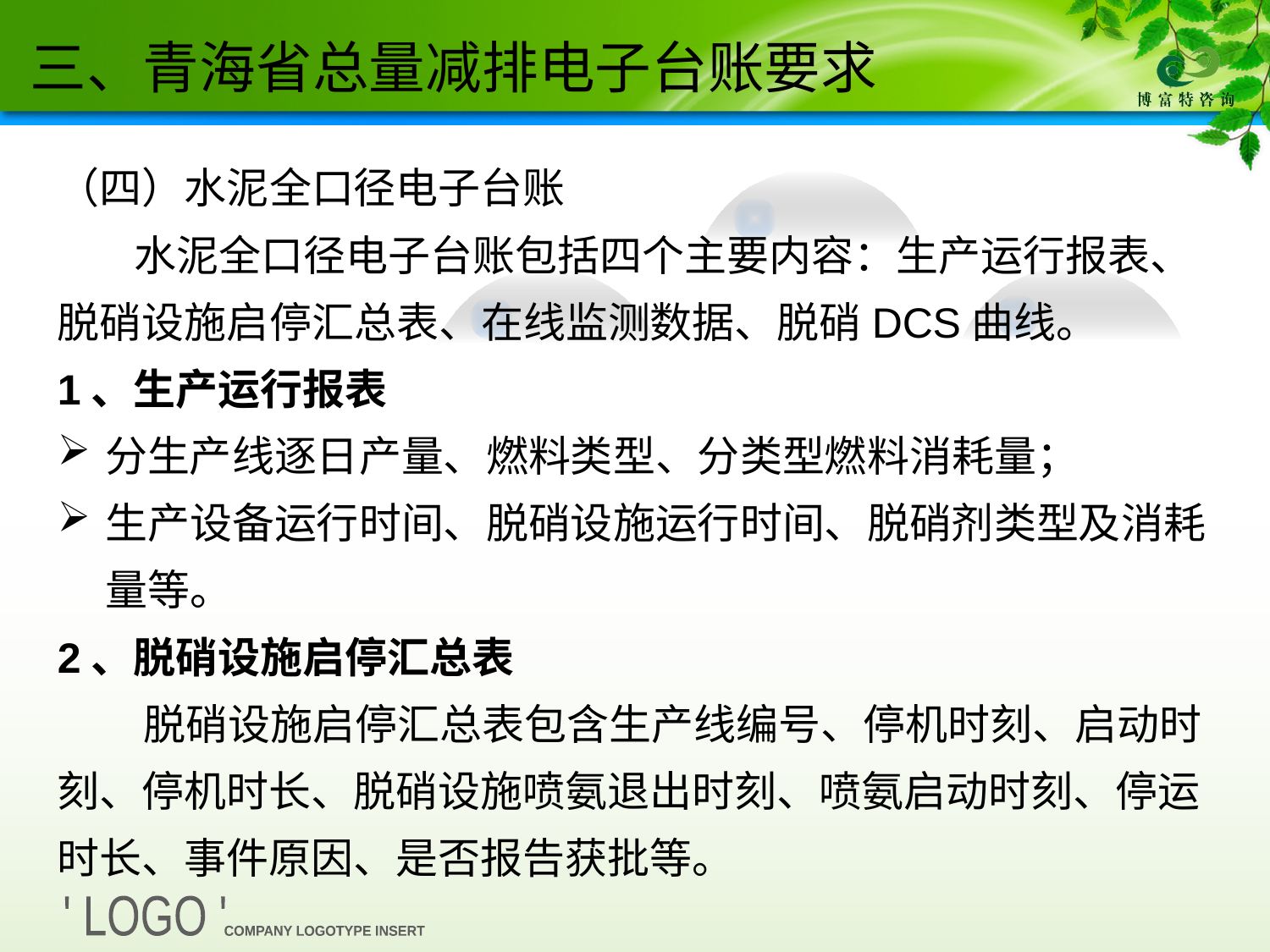

三、青海省总量减排电子台账要求

（四）水泥全口径电子台账
       水泥全口径电子台账包括四个主要内容：生产运行报表、脱硝设施启停汇总表、在线监测数据、脱硝DCS曲线。
1、生产运行报表
分生产线逐日产量、燃料类型、分类型燃料消耗量；
生产设备运行时间、脱硝设施运行时间、脱硝剂类型及消耗量等。
2、脱硝设施启停汇总表
        脱硝设施启停汇总表包含生产线编号、停机时刻、启动时刻、停机时长、脱硝设施喷氨退出时刻、喷氨启动时刻、停运时长、事件原因、是否报告获批等。